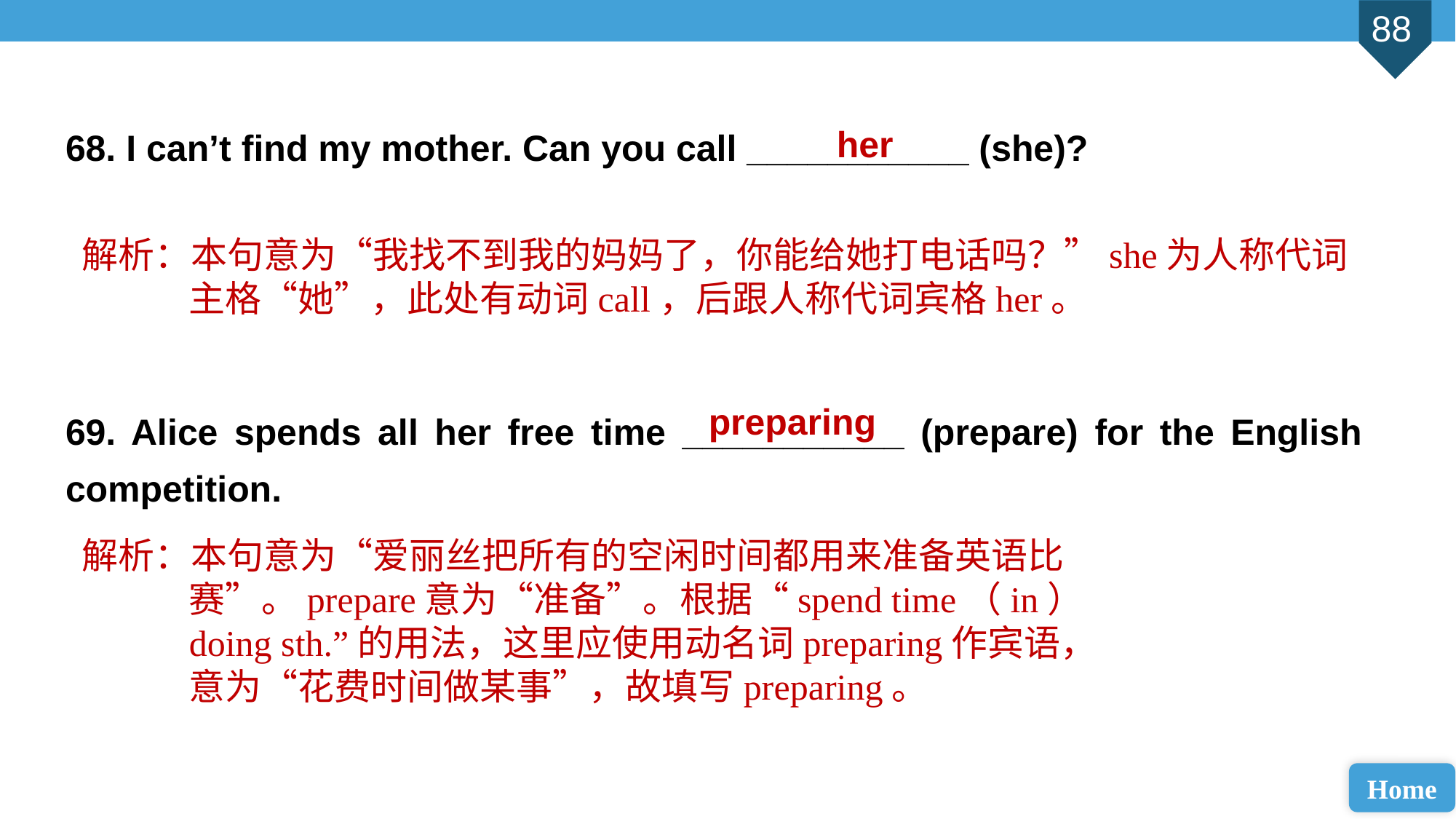

68. I can’t find my mother. Can you call ___________ (she)?

69. Alice spends all her free time ___________ (prepare) for the English competition.
her
解析：本句意为“我找不到我的妈妈了，你能给她打电话吗？”she为人称代词主格“她”，此处有动词call，后跟人称代词宾格her。
preparing
解析：本句意为“爱丽丝把所有的空闲时间都用来准备英语比赛”。prepare意为“准备”。根据“spend time（in）doing sth.”的用法，这里应使用动名词preparing作宾语，意为“花费时间做某事”，故填写preparing。